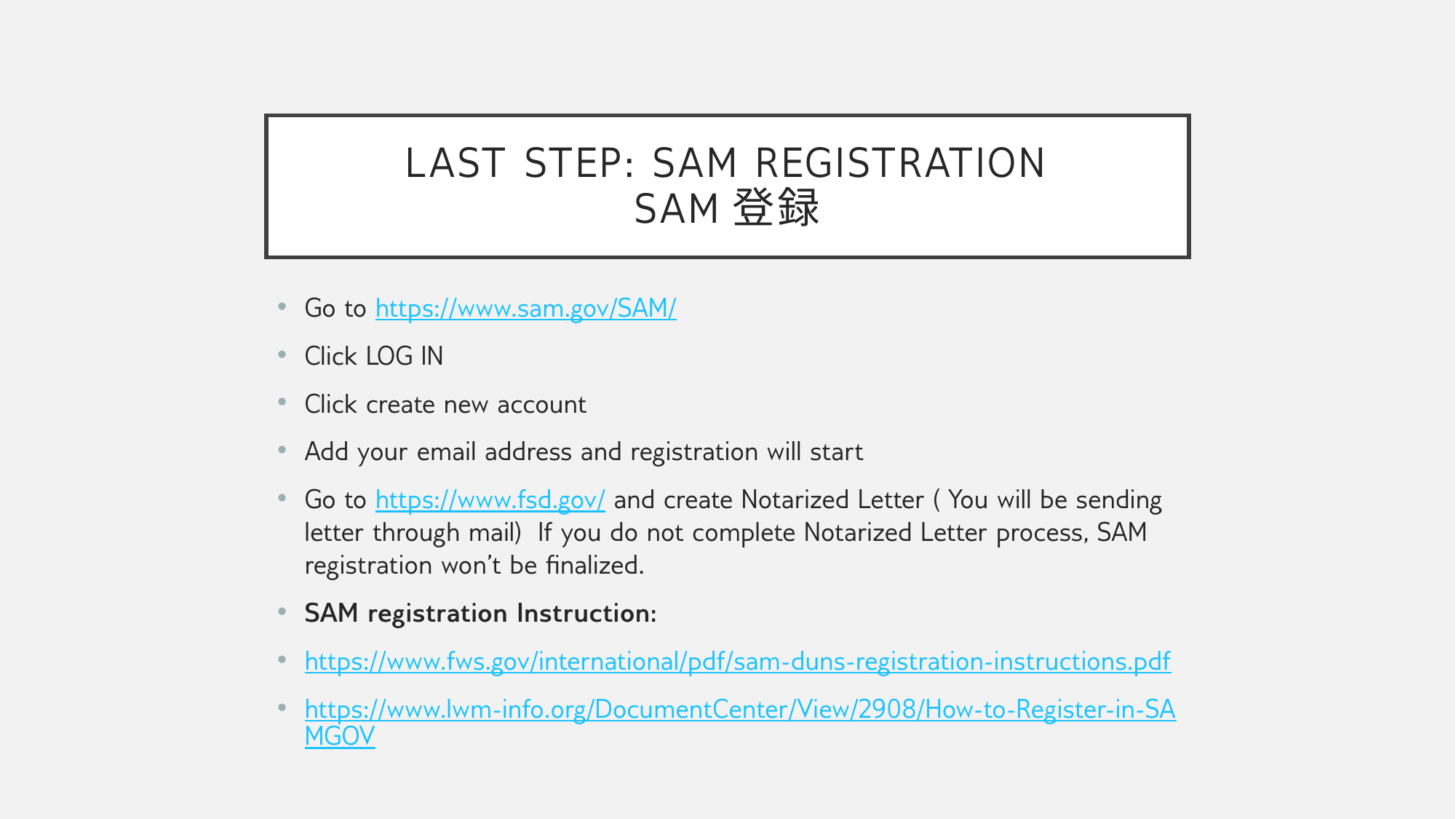

# Last step: sam registration SAM登録
Go to https://www.sam.gov/SAM/
Click LOG IN
Click create new account
Add your email address and registration will start
Go to https://www.fsd.gov/ and create Notarized Letter ( You will be sending letter through mail)  If you do not complete Notarized Letter process, SAM registration won’t be finalized.
SAM registration Instruction:
https://www.fws.gov/international/pdf/sam-duns-registration-instructions.pdf
https://www.lwm-info.org/DocumentCenter/View/2908/How-to-Register-in-SAMGOV